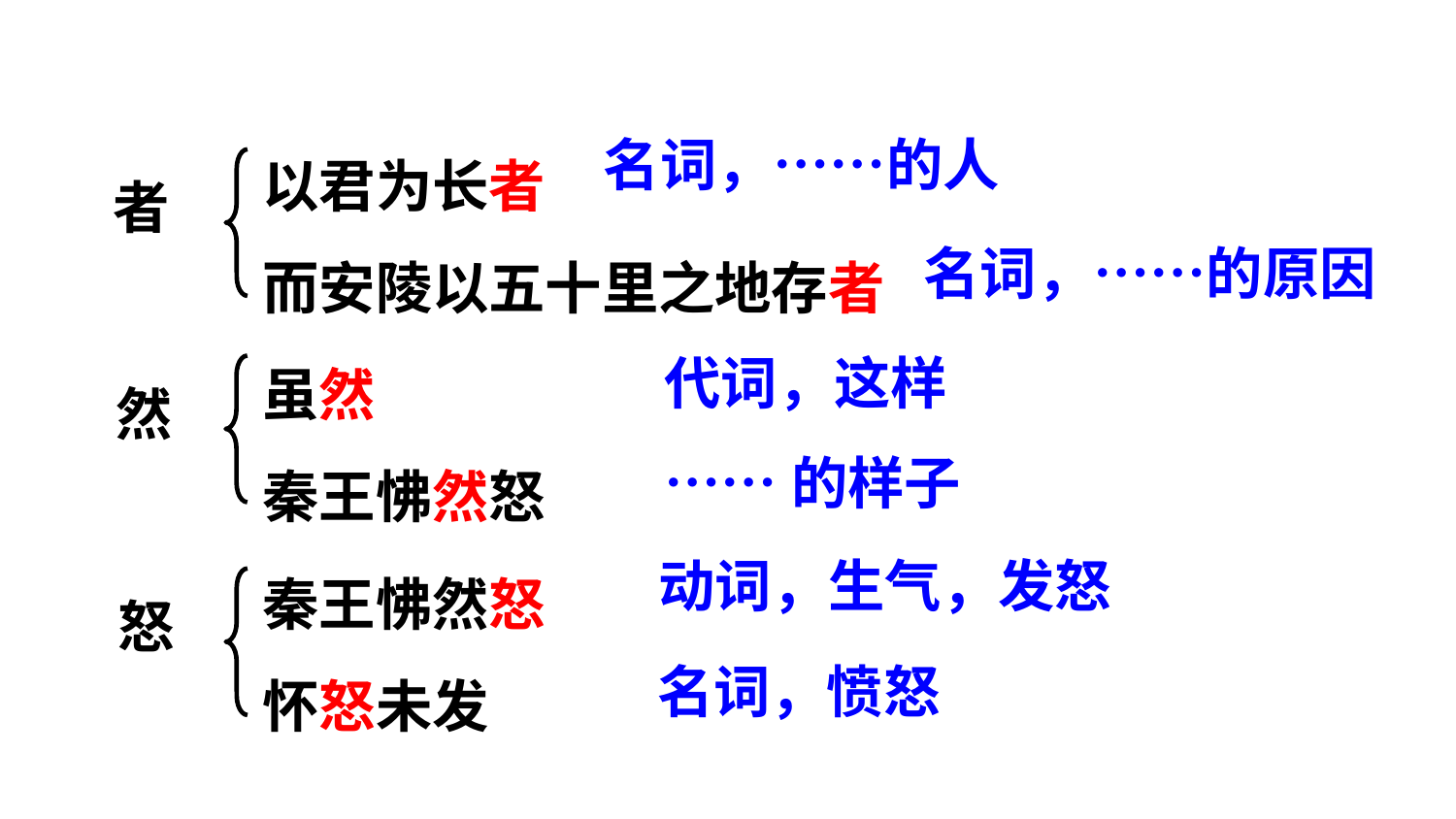

以君为长者
而安陵以五十里之地存者
名词，……的人

者
状元成才路
状元成才路
状元成才路
状元成才路
状元成才路
状元成才路
状元成才路
状元成才路
状元成才路
状元成才路
状元成才路
名词，……的原因
状元成才路
状元成才路
状元成才路
状元成才路
状元成才路
状元成才路
状元成才路
状元成才路
状元成才路
状元成才路
状元成才路
状元成才路
状元成才路
状元成才路
状元成才路
状元成才路
状元成才路
状元成才路
状元成才路
虽然
秦王怫然怒
状元成才路
状元成才路
状元成才路
状元成才路
状元成才路
代词，这样
状元成才路
状元成才路
状元成才路
状元成才路

然
状元成才路
状元成才路
状元成才路
状元成才路
状元成才路
状元成才路
状元成才路
状元成才路
状元成才路
状元成才路
状元成才路
状元成才路
状元成才路
状元成才路
状元成才路
状元成才路
状元成才路
状元成才路
状元成才路
状元成才路
状元成才路
……的样子
状元成才路
状元成才路
状元成才路
状元成才路
状元成才路
状元成才路
状元成才路
状元成才路
状元成才路
状元成才路
状元成才路
状元成才路
状元成才路
状元成才路
状元成才路
状元成才路
状元成才路
秦王怫然怒
怀怒未发
状元成才路
状元成才路
状元成才路
状元成才路
动词，生气，发怒
状元成才路
状元成才路
状元成才路
状元成才路
状元成才路
状元成才路
状元成才路
状元成才路

怒
状元成才路
状元成才路
状元成才路
状元成才路
状元成才路
状元成才路
状元成才路
状元成才路
状元成才路
状元成才路
状元成才路
名词，愤怒